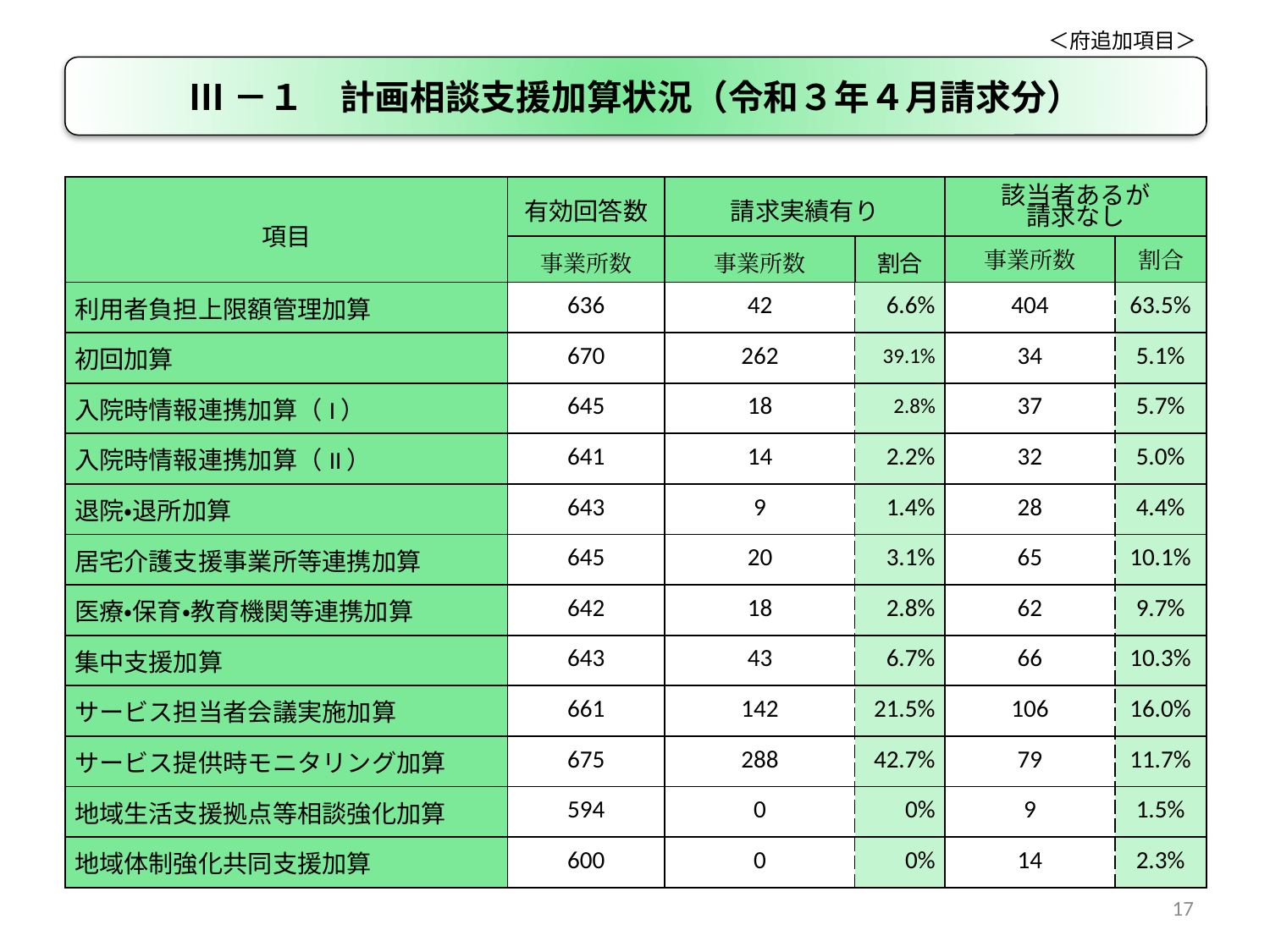

＜府追加項目＞
Ⅲ－１　計画相談支援加算状況（令和３年４月請求分）
| 項目 | 有効回答数 | 請求実績有り |  | 該当者あるが 請求なし |  |
| --- | --- | --- | --- | --- | --- |
|  | 事業所数 | 事業所数 | 割合 | 事業所数 | 割合 |
| 利用者負担上限額管理加算 | 636 | 42 | 6.6% | 404 | 63.5% |
| 初回加算 | 670 | 262 | 39.1% | 34 | 5.1% |
| 入院時情報連携加算（I） | 645 | 18 | 2.8% | 37 | 5.7% |
| 入院時情報連携加算（II） | 641 | 14 | 2.2% | 32 | 5.0% |
| 退院・退所加算 | 643 | 9 | 1.4% | 28 | 4.4% |
| 居宅介護支援事業所等連携加算 | 645 | 20 | 3.1% | 65 | 10.1% |
| 医療・保育・教育機関等連携加算 | 642 | 18 | 2.8% | 62 | 9.7% |
| 集中支援加算 | 643 | 43 | 6.7% | 66 | 10.3% |
| サービス担当者会議実施加算 | 661 | 142 | 21.5% | 106 | 16.0% |
| サービス提供時モニタリング加算 | 675 | 288 | 42.7% | 79 | 11.7% |
| 地域生活支援拠点等相談強化加算 | 594 | 0 | 0% | 9 | 1.5% |
| 地域体制強化共同支援加算 | 600 | 0 | 0% | 14 | 2.3% |
17